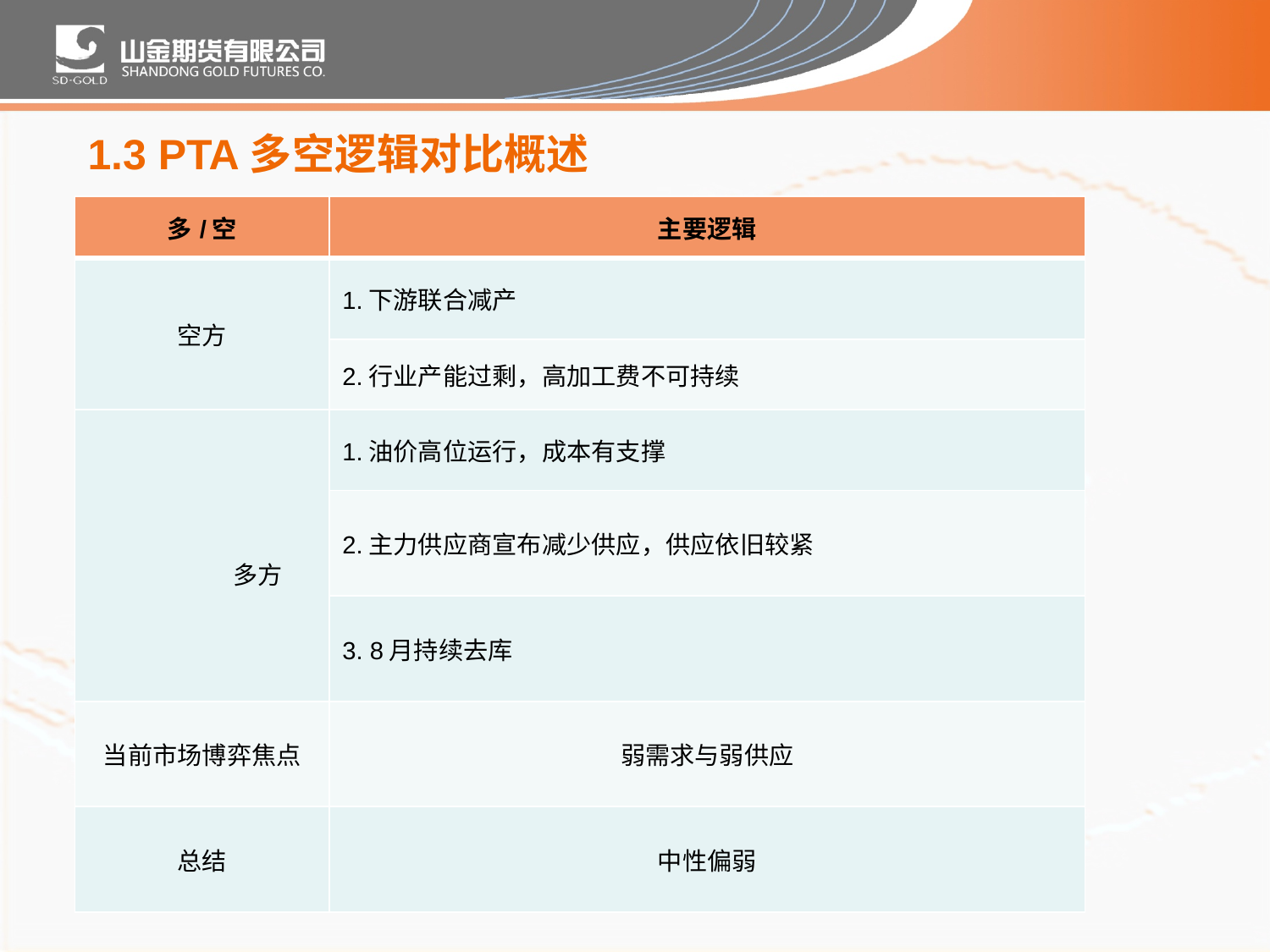

# 1.3 PTA多空逻辑对比概述
| 多/空 | 主要逻辑 |
| --- | --- |
| 空方 | 1.下游联合减产 |
|  | 2.行业产能过剩，高加工费不可持续 |
| 多方 | 1.油价高位运行，成本有支撑 |
|  | 2.主力供应商宣布减少供应，供应依旧较紧 |
|  | 3. 8月持续去库 |
| 当前市场博弈焦点 | 弱需求与弱供应 |
| 总结 | 中性偏弱 |